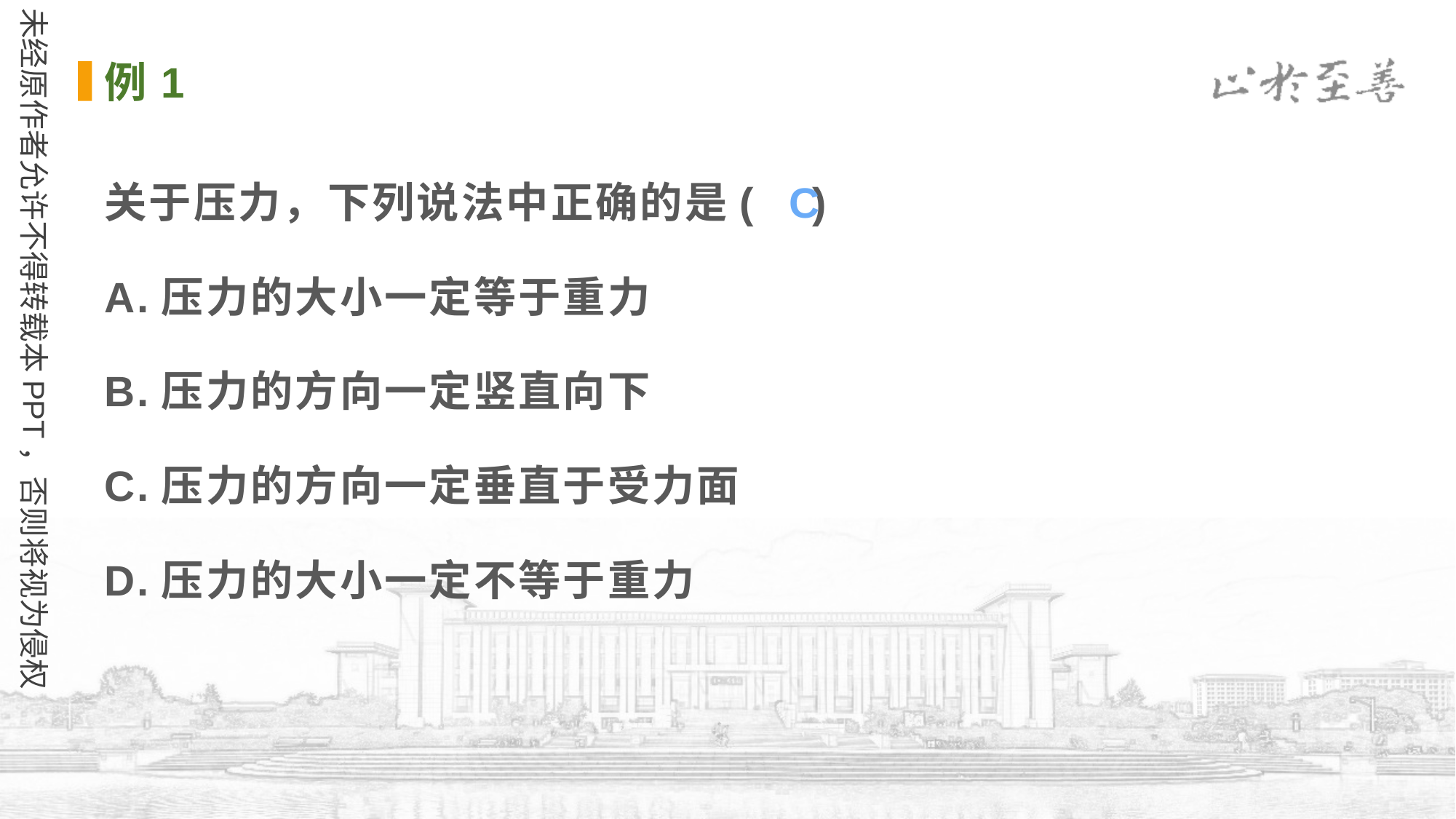

例1

关于压力，下列说法中正确的是(    )
A.压力的大小一定等于重力
B.压力的方向一定竖直向下
C.压力的方向一定垂直于受力面
D.压力的大小一定不等于重力
C